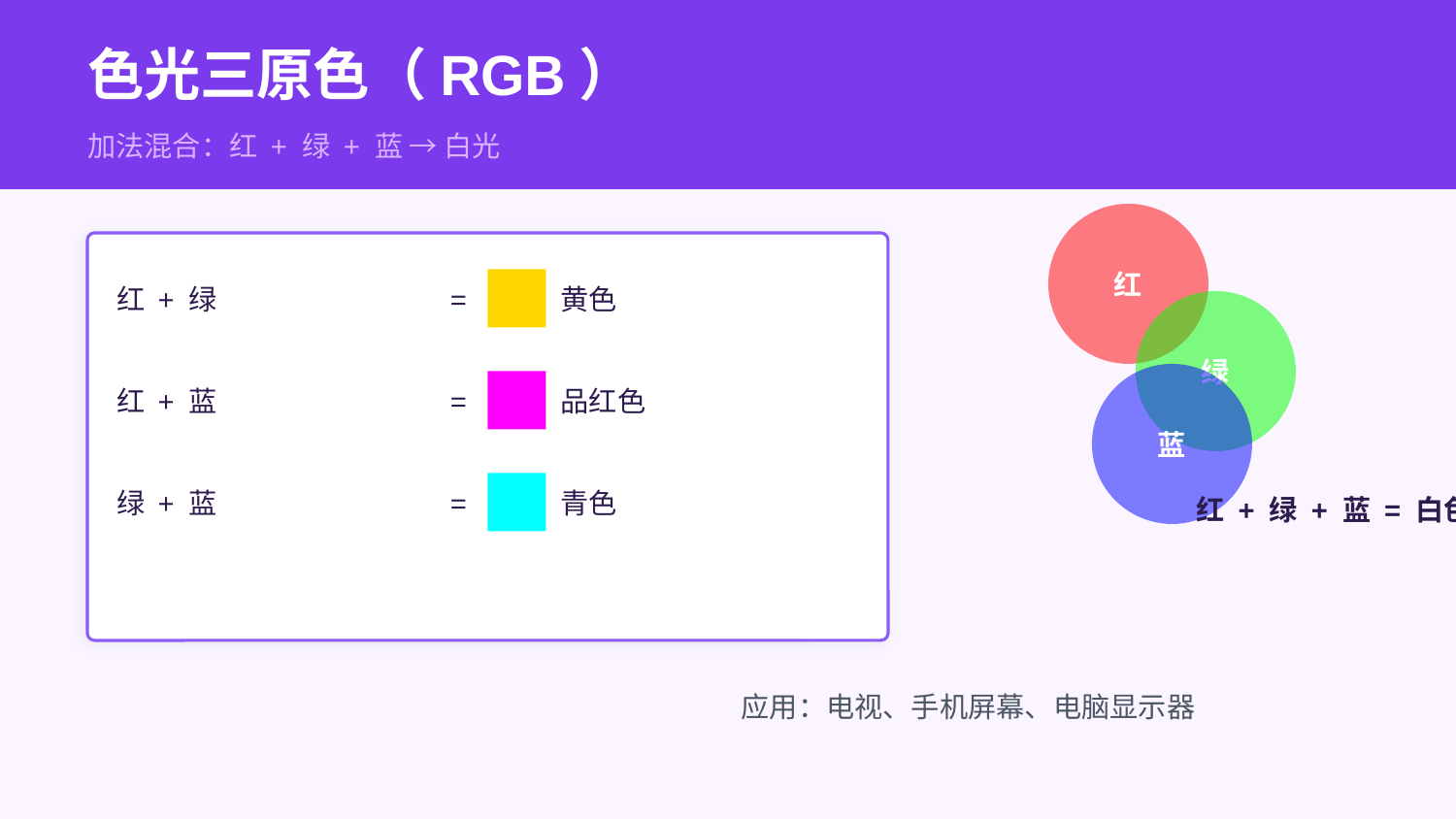

色光三原色（RGB）
加法混合：红 + 绿 + 蓝 → 白光

红

红 + 绿
=
黄色

绿
红 + 蓝
=
品红色

蓝

绿 + 蓝
=
青色

红 + 绿 + 蓝 = 白色（加法混合）
应用：电视、手机屏幕、电脑显示器
苏科版物理 · 八年级上册
5